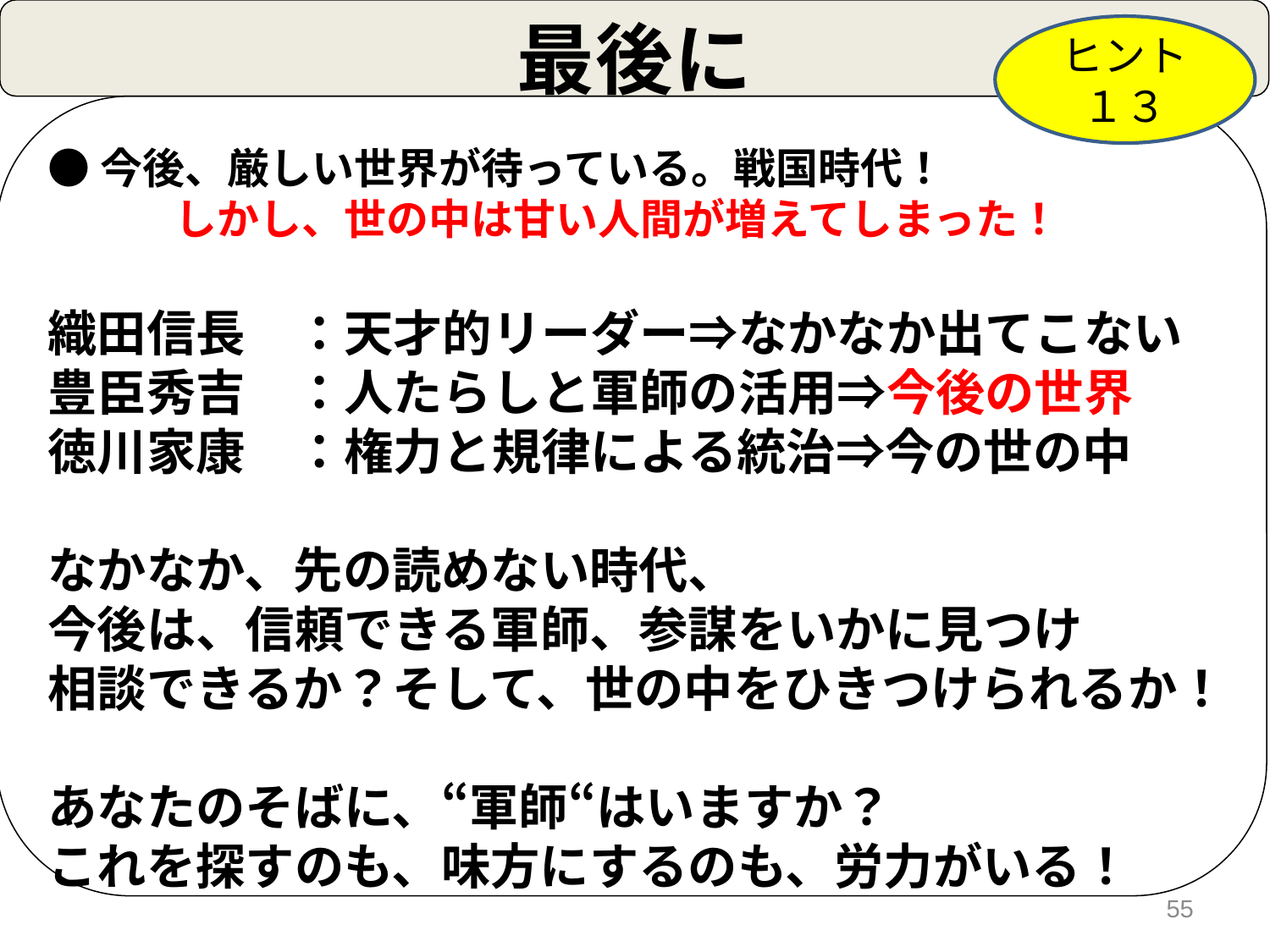

最後に
ヒント１３
●今後、厳しい世界が待っている。戦国時代！
　　　しかし、世の中は甘い人間が増えてしまった！

織田信長　：天才的リーダー⇒なかなか出てこない
豊臣秀吉　：人たらしと軍師の活用⇒今後の世界
徳川家康　：権力と規律による統治⇒今の世の中

なかなか、先の読めない時代、
今後は、信頼できる軍師、参謀をいかに見つけ
相談できるか？そして、世の中をひきつけられるか！

あなたのそばに、“軍師“はいますか？
これを探すのも、味方にするのも、労力がいる！

55